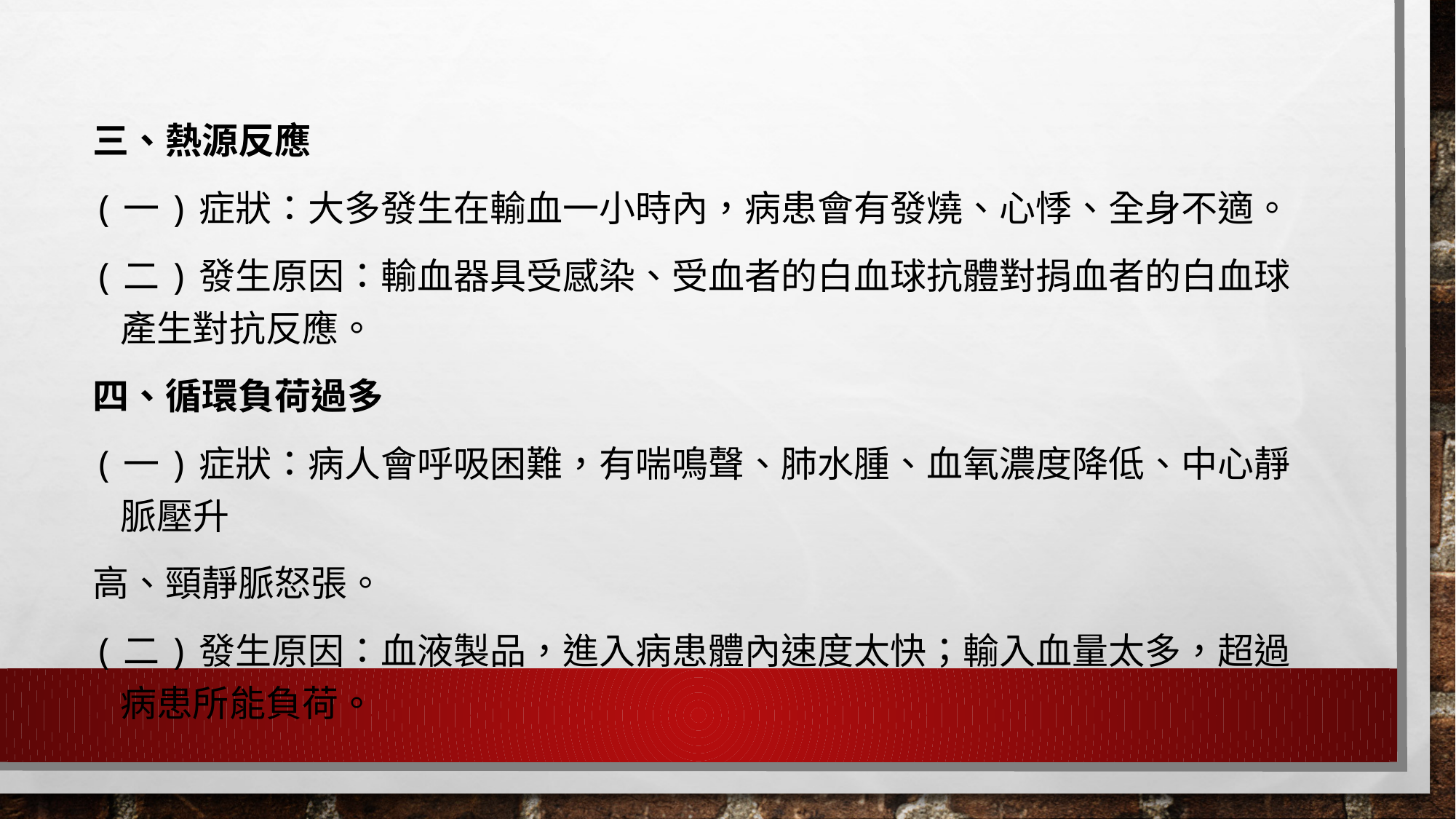

三、熱源反應
(一)症狀：大多發生在輸血一小時內，病患會有發燒、心悸、全身不適。
(二)發生原因：輸血器具受感染、受血者的白血球抗體對捐血者的白血球產生對抗反應。
四、循環負荷過多
(一)症狀：病人會呼吸困難，有喘鳴聲、肺水腫、血氧濃度降低、中心靜脈壓升
高、頸靜脈怒張。
(二)發生原因：血液製品，進入病患體內速度太快；輸入血量太多，超過病患所能負荷。